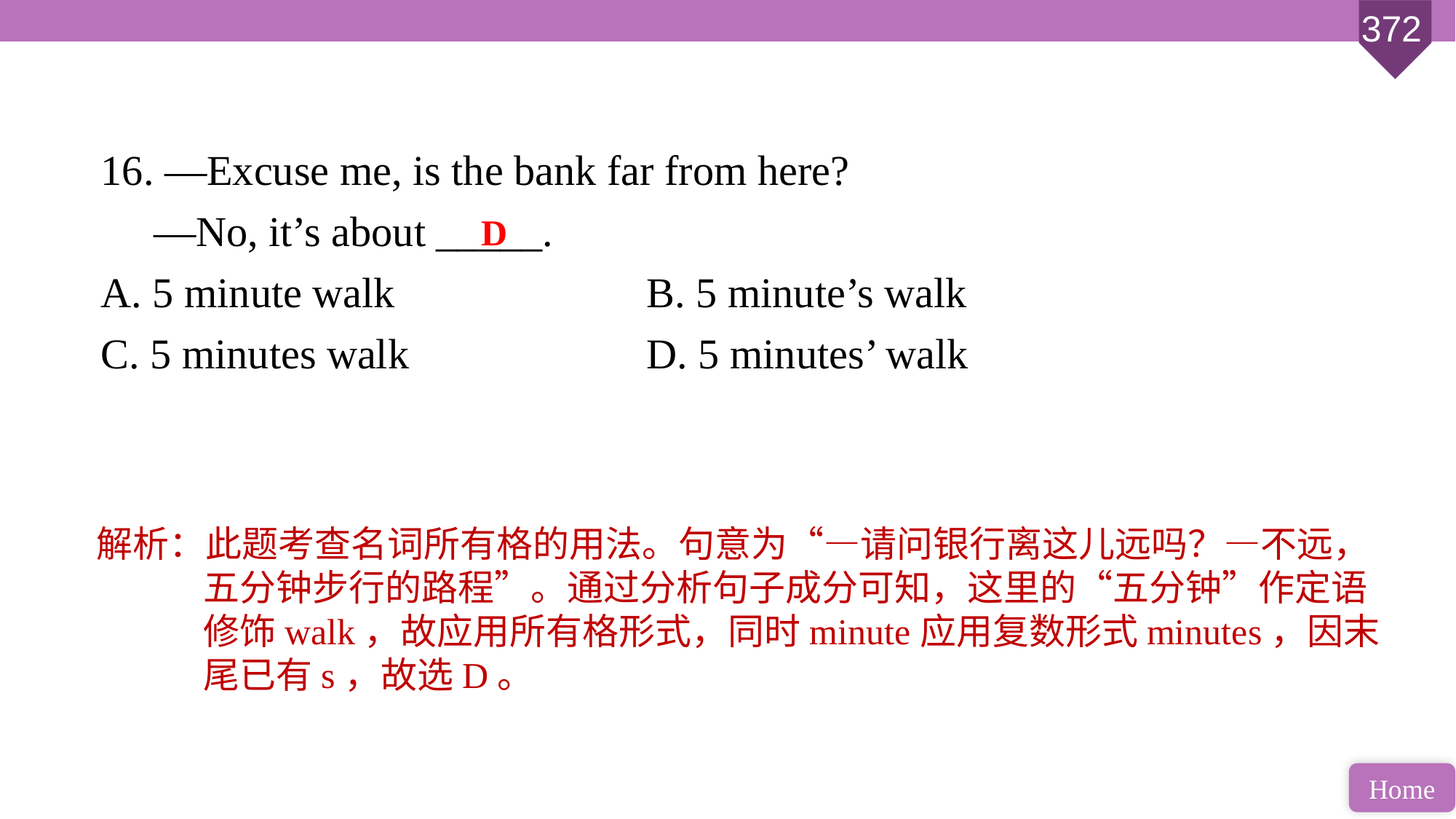

16. —Excuse me, is the bank far from here?
     —No, it’s about _____.
A. 5 minute walk 			B. 5 minute’s walk
C. 5 minutes walk 			D. 5 minutes’ walk
D
解析：此题考查名词所有格的用法。句意为“—请问银行离这儿远吗？—不远，五分钟步行的路程”。通过分析句子成分可知，这里的“五分钟”作定语修饰walk，故应用所有格形式，同时minute应用复数形式minutes，因末尾已有s，故选D。